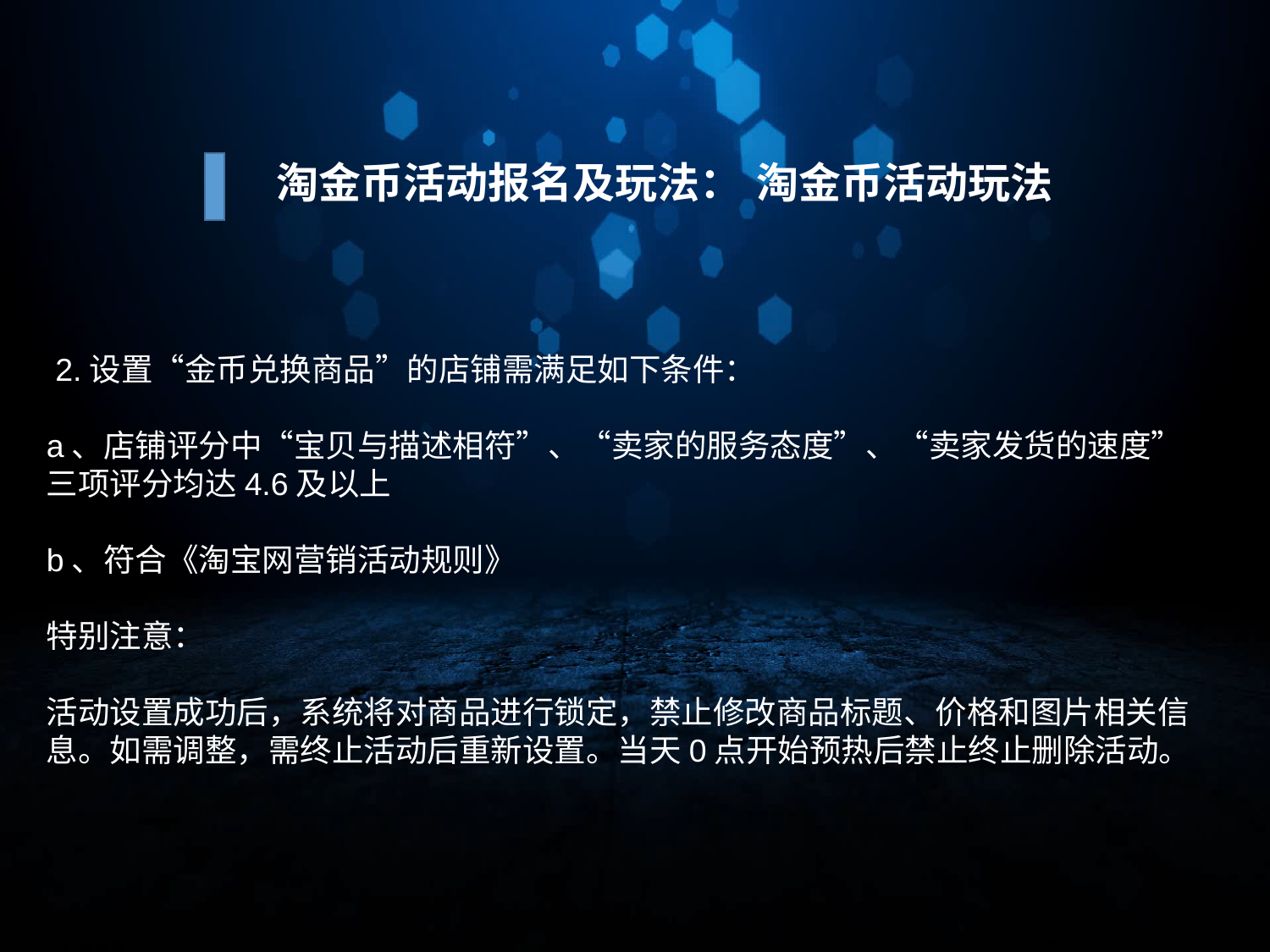

淘金币活动玩法
淘金币活动报名及玩法：

 2.设置“金币兑换商品”的店铺需满足如下条件：

a、店铺评分中“宝贝与描述相符”、“卖家的服务态度”、“卖家发货的速度”   三项评分均达4.6及以上

b、符合《淘宝网营销活动规则》

特别注意：

活动设置成功后，系统将对商品进行锁定，禁止修改商品标题、价格和图片相关信息。如需调整，需终止活动后重新设置。当天0点开始预热后禁止终止删除活动。